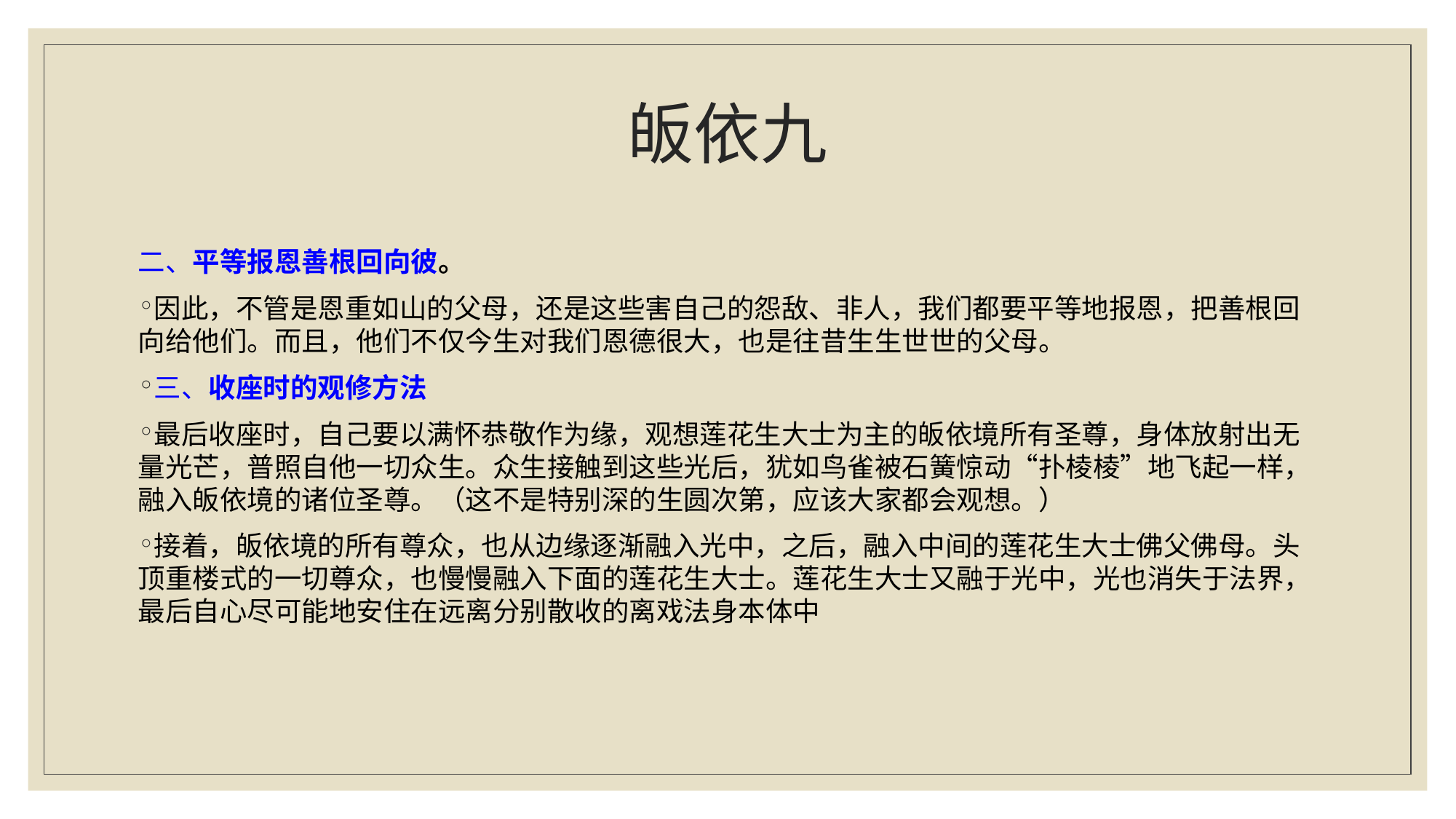

# 皈依九
二、平等报恩善根回向彼。
因此，不管是恩重如山的父母，还是这些害自己的怨敌、非人，我们都要平等地报恩，把善根回向给他们。而且，他们不仅今生对我们恩德很大，也是往昔生生世世的父母。
三、收座时的观修方法
最后收座时，自己要以满怀恭敬作为缘，观想莲花生大士为主的皈依境所有圣尊，身体放射出无量光芒，普照自他一切众生。众生接触到这些光后，犹如鸟雀被石簧惊动“扑棱棱”地飞起一样，融入皈依境的诸位圣尊。（这不是特别深的生圆次第，应该大家都会观想。）
接着，皈依境的所有尊众，也从边缘逐渐融入光中，之后，融入中间的莲花生大士佛父佛母。头顶重楼式的一切尊众，也慢慢融入下面的莲花生大士。莲花生大士又融于光中，光也消失于法界，最后自心尽可能地安住在远离分别散收的离戏法身本体中